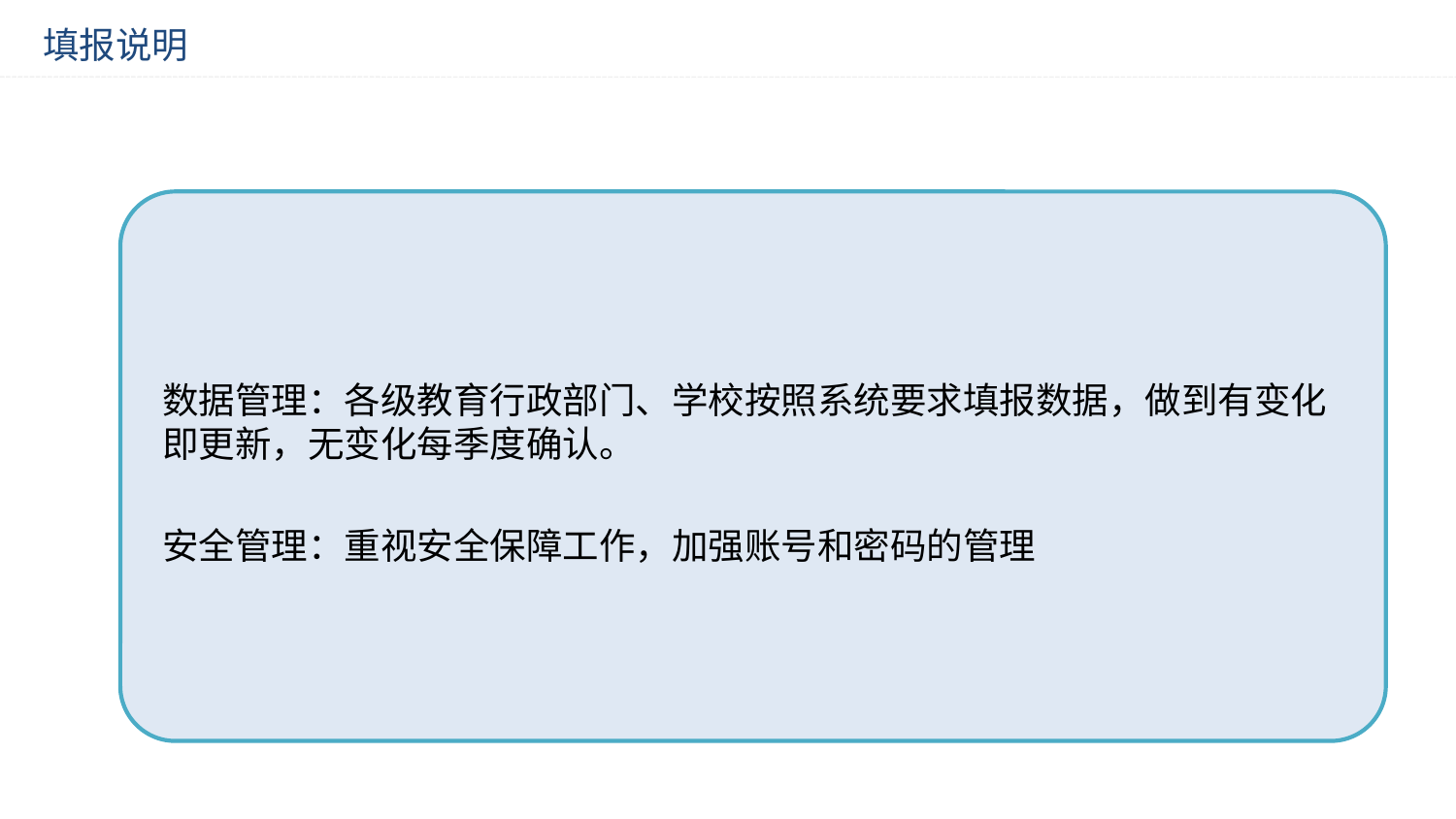

填报说明

数据管理：各级教育行政部门、学校按照系统要求填报数据，做到有变化即更新，无变化每季度确认。

安全管理：重视安全保障工作，加强账号和密码的管理